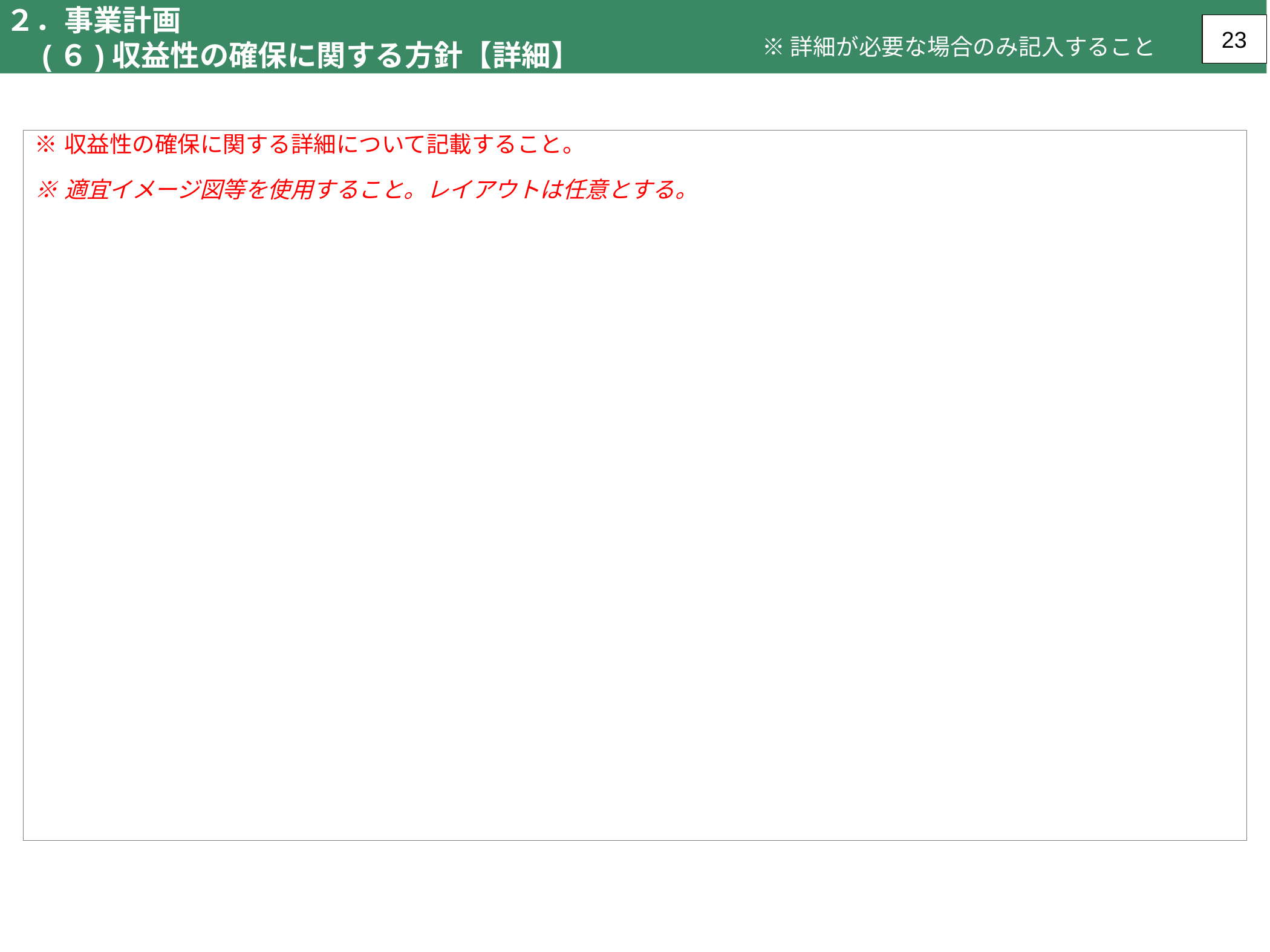

２．事業計画
　(６)収益性の確保に関する方針【詳細】
23
※詳細が必要な場合のみ記入すること
| ※収益性の確保に関する詳細について記載すること。 ※適宜イメージ図等を使用すること。レイアウトは任意とする。 |
| --- |